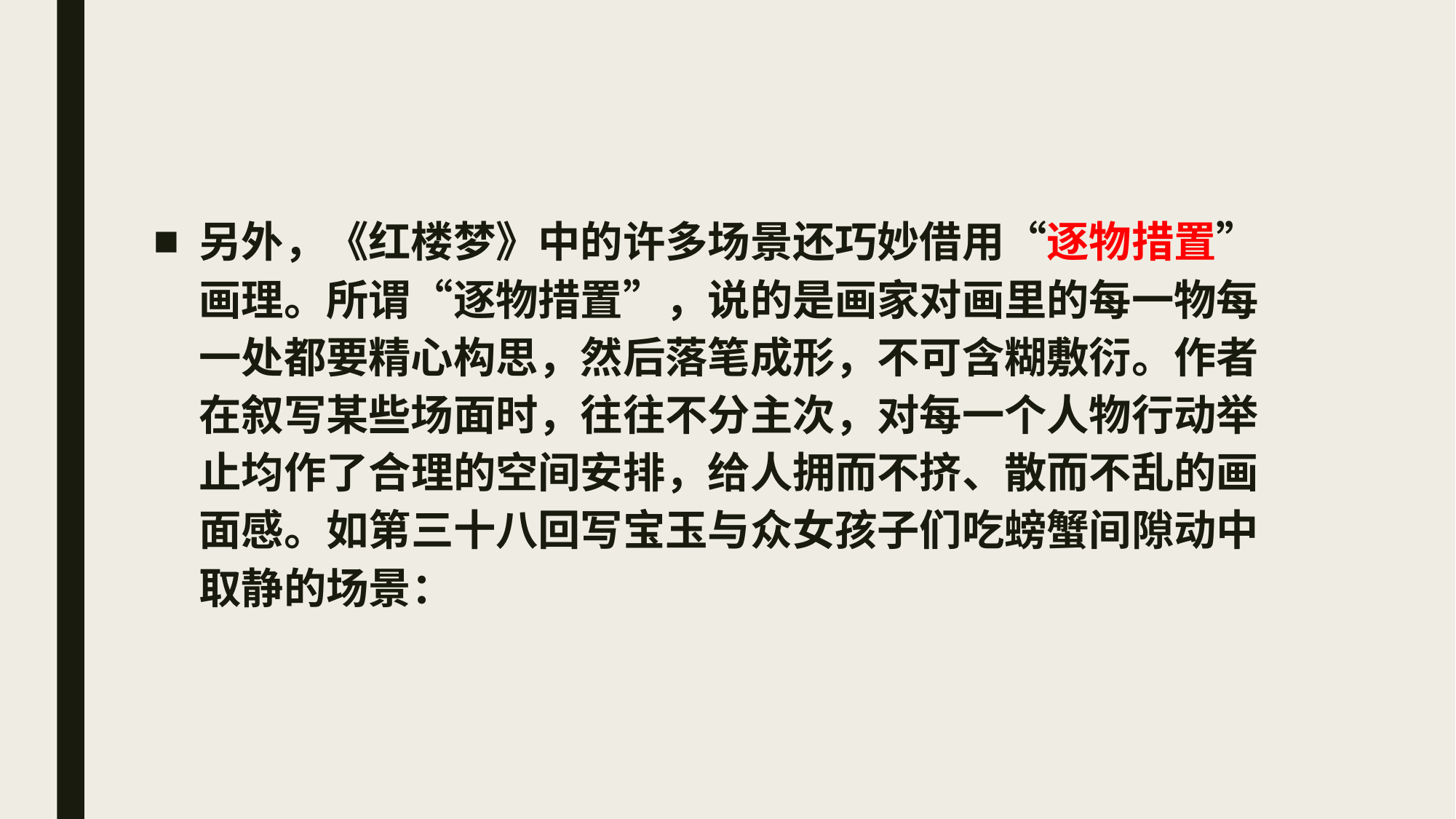

#
另外，《红楼梦》中的许多场景还巧妙借用“逐物措置”画理。所谓“逐物措置”，说的是画家对画里的每一物每一处都要精心构思，然后落笔成形，不可含糊敷衍。作者在叙写某些场面时，往往不分主次，对每一个人物行动举止均作了合理的空间安排，给人拥而不挤、散而不乱的画面感。如第三十八回写宝玉与众女孩子们吃螃蟹间隙动中取静的场景：